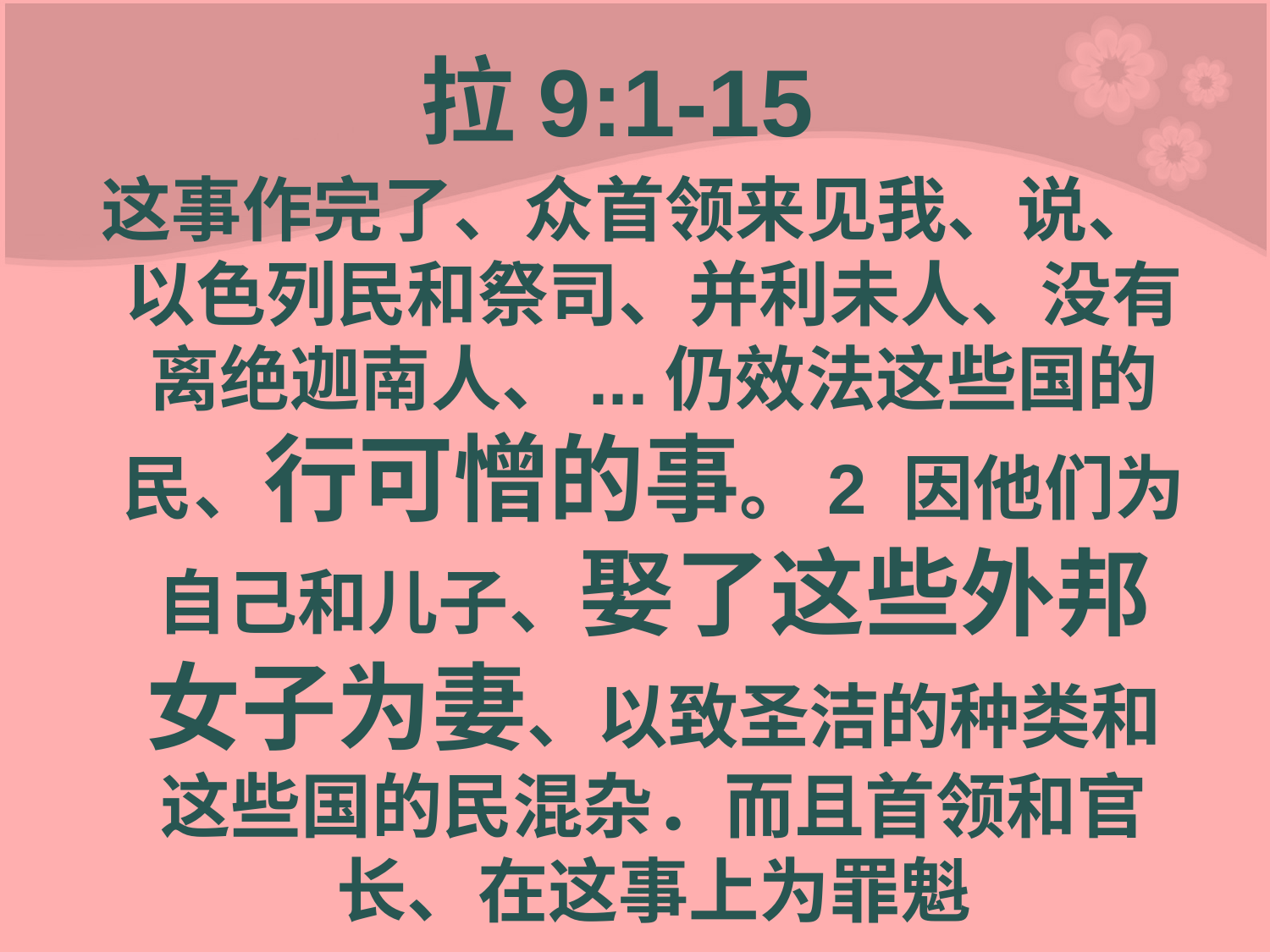

拉9:1-15
这事作完了、众首领来见我、说、以色列民和祭司、并利未人、没有离绝迦南人、...仍效法这些国的民、行可憎的事。2 因他们为自己和儿子、娶了这些外邦女子为妻、以致圣洁的种类和这些国的民混杂．而且首领和官长、在这事上为罪魁